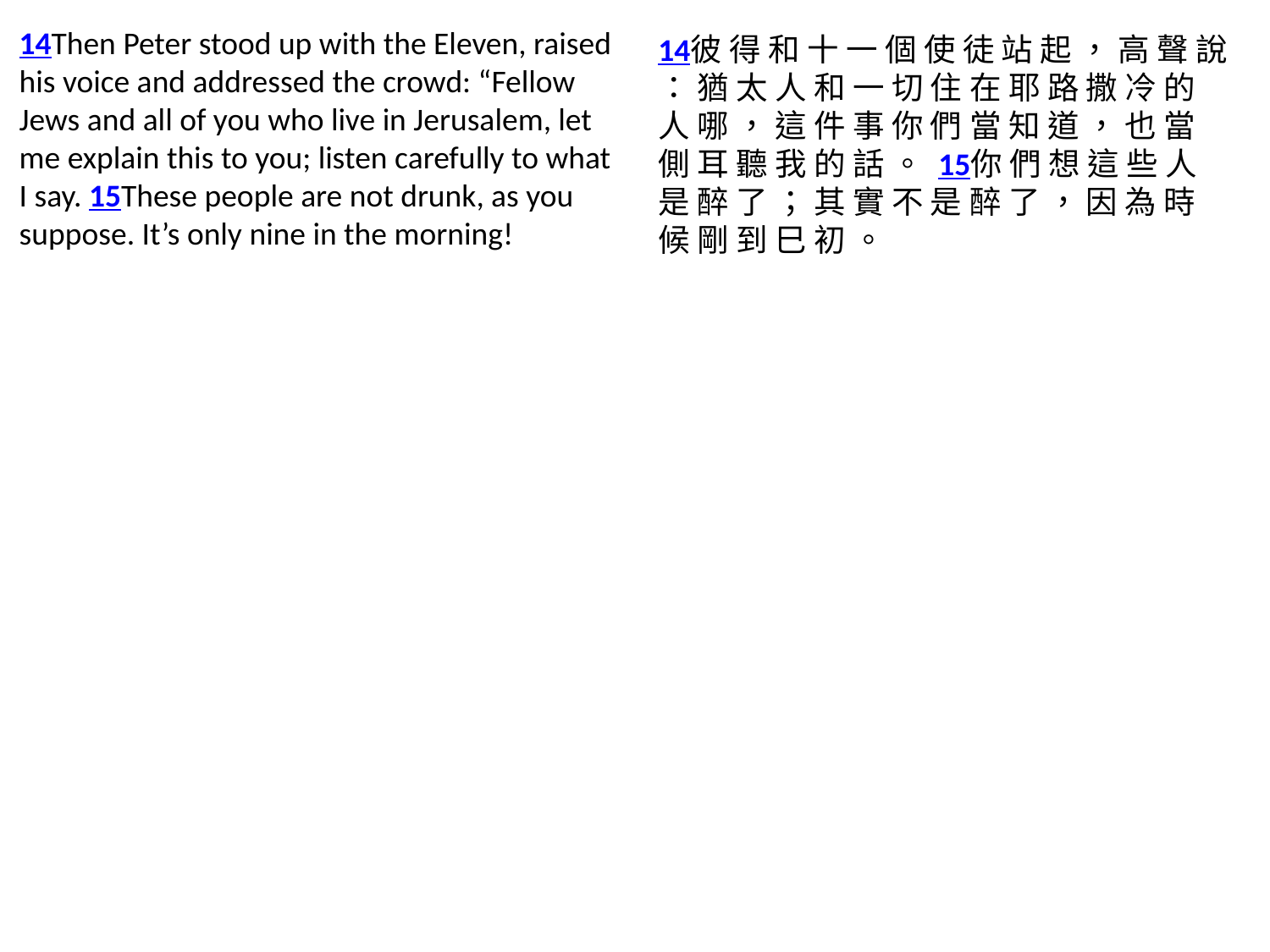

14Then Peter stood up with the Eleven, raised his voice and addressed the crowd: “Fellow Jews and all of you who live in Jerusalem, let me explain this to you; listen carefully to what I say. 15These people are not drunk, as you suppose. It’s only nine in the morning!
14彼 得 和 十 一 個 使 徒 站 起 ， 高 聲 說 ： 猶 太 人 和 一 切 住 在 耶 路 撒 冷 的 人 哪 ， 這 件 事 你 們 當 知 道 ， 也 當 側 耳 聽 我 的 話 。 15你 們 想 這 些 人 是 醉 了 ； 其 實 不 是 醉 了 ， 因 為 時 候 剛 到 巳 初 。